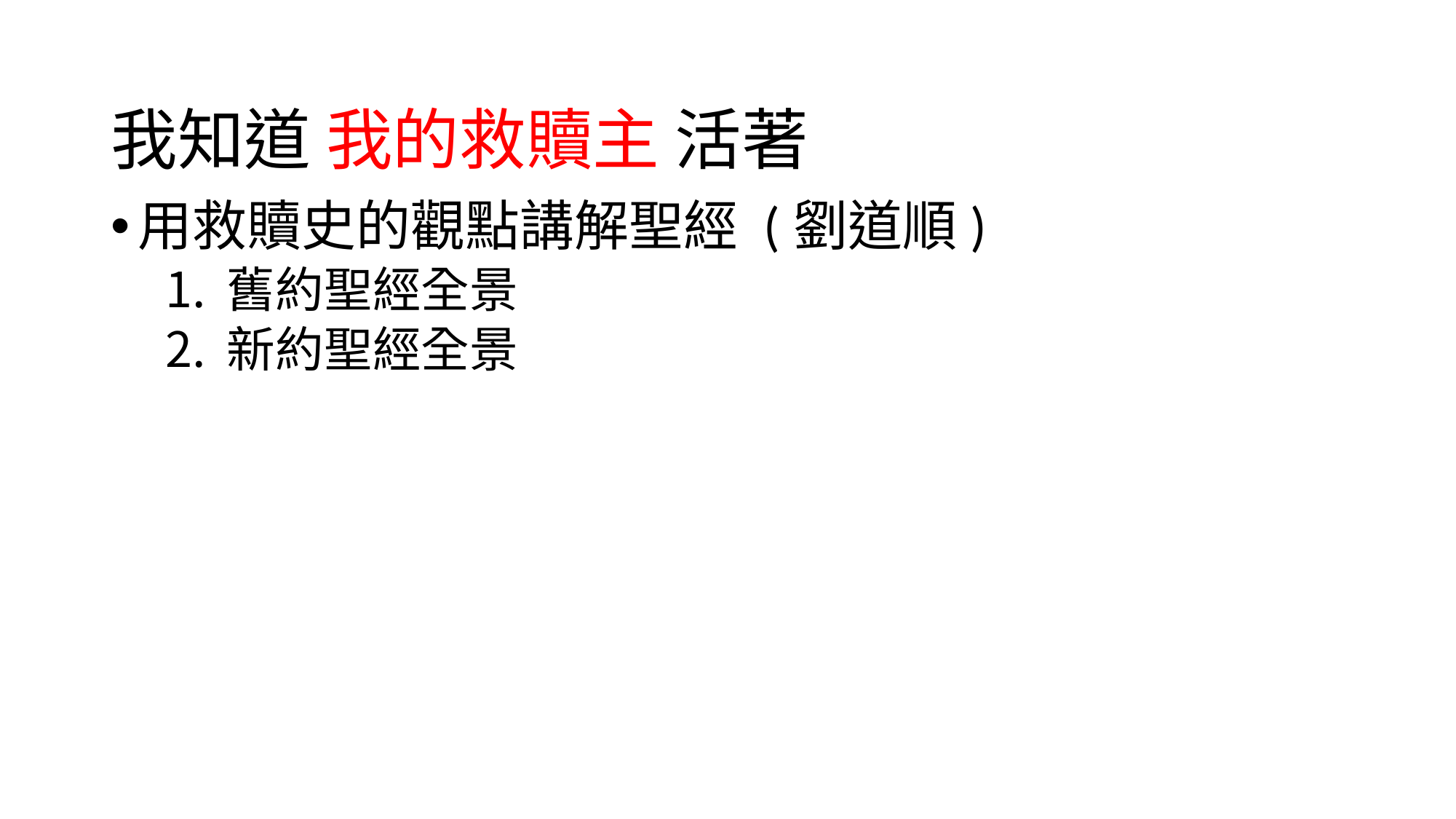

# 我知道 我的救贖主 活著
用救贖史的觀點講解聖經 (劉道順)
舊約聖經全景
新約聖經全景